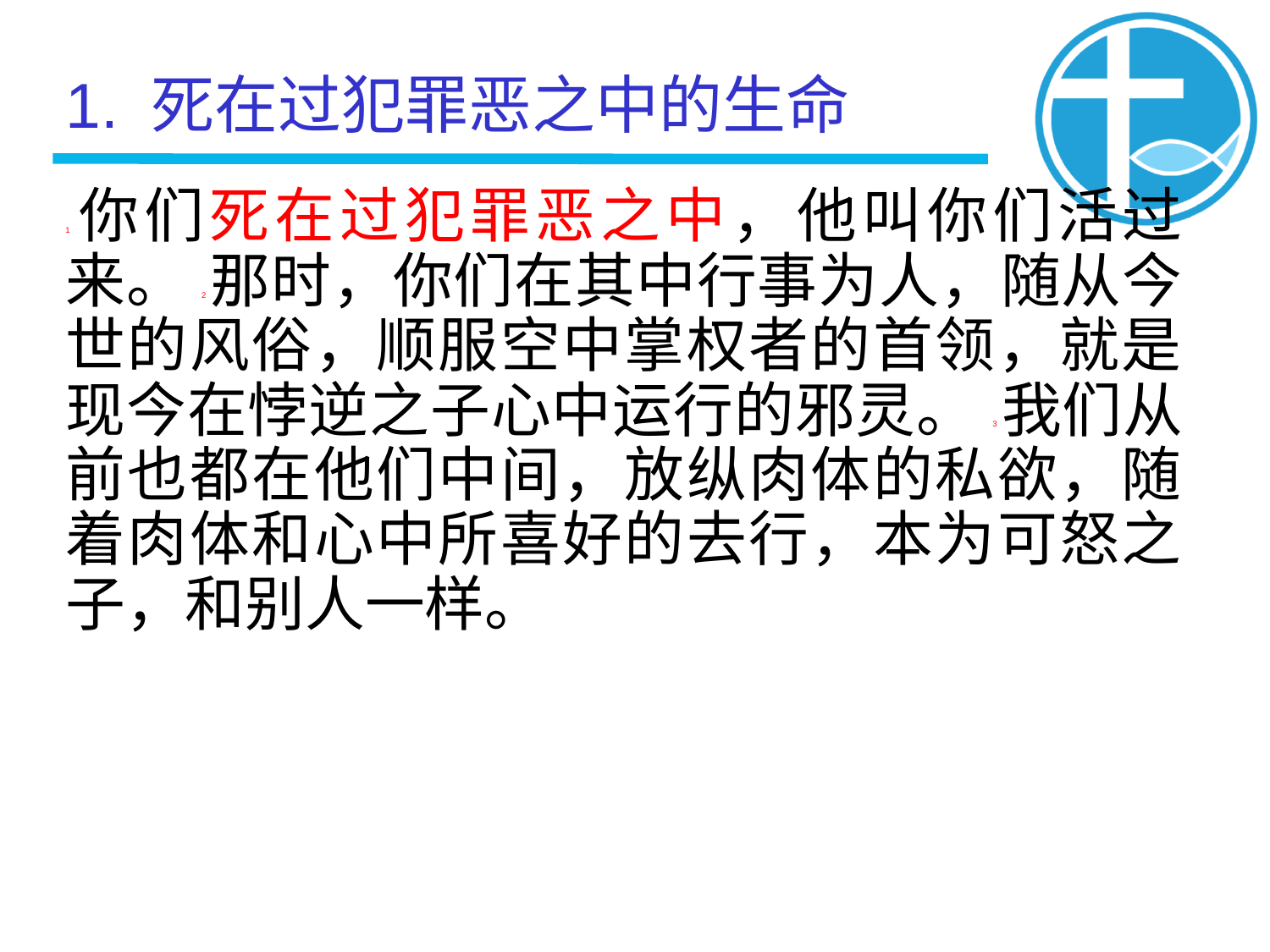

1. 死在过犯罪恶之中的生命
1你们死在过犯罪恶之中，他叫你们活过来。2那时，你们在其中行事为人，随从今世的风俗，顺服空中掌权者的首领，就是现今在悖逆之子心中运行的邪灵。3我们从前也都在他们中间，放纵肉体的私欲，随着肉体和心中所喜好的去行，本为可怒之子，和别人一样。